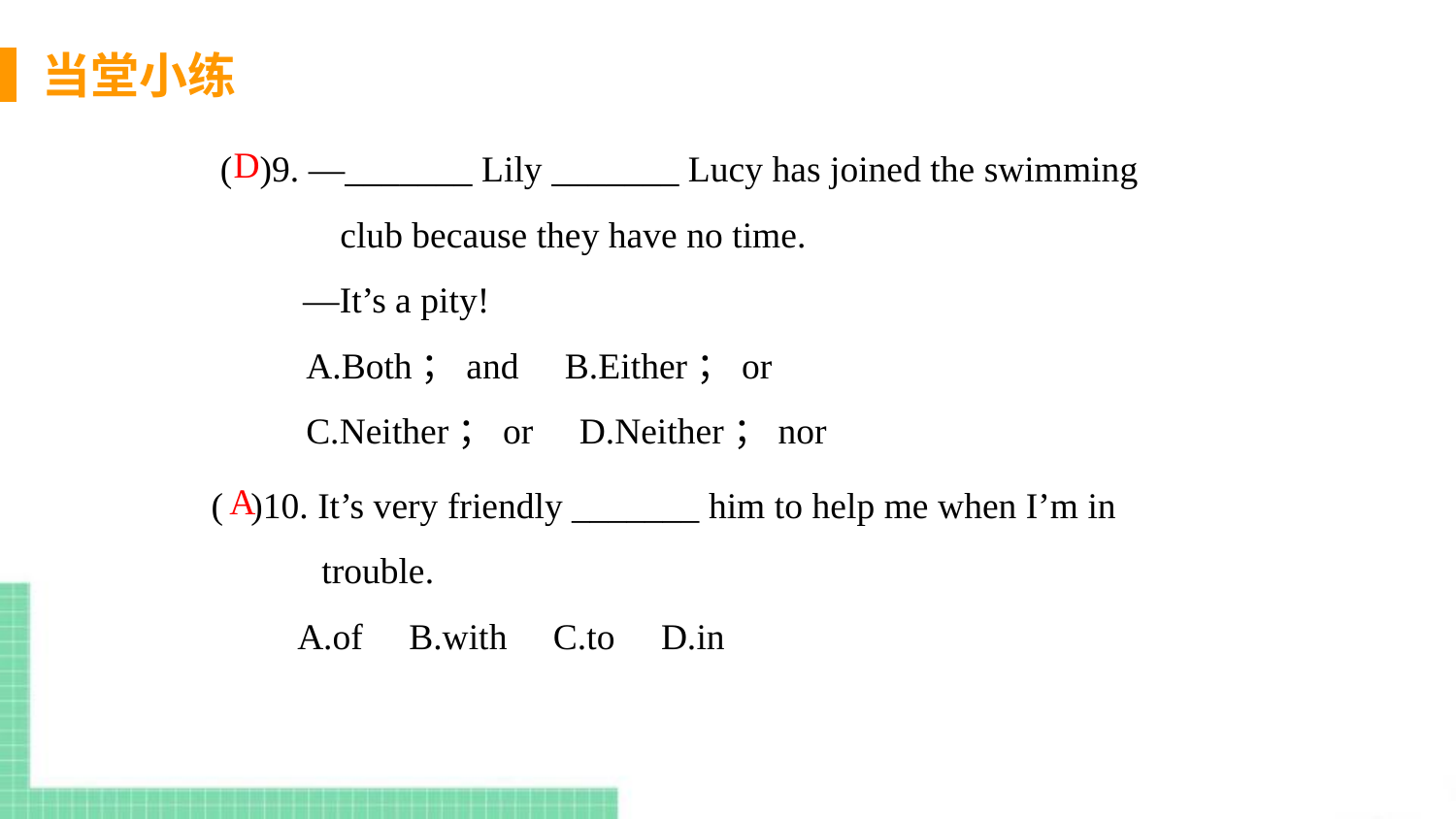

当堂小练

(   )9. —_______ Lily _______ Lucy has joined the swimming
             club because they have no time.
         —It’s a pity!
A.Both；and     B.Either；or
C.Neither；or     D.Neither；nor
D
(   )10. It’s very friendly _______ him to help me when I’m in
            trouble.
A.of     B.with     C.to     D.in
A